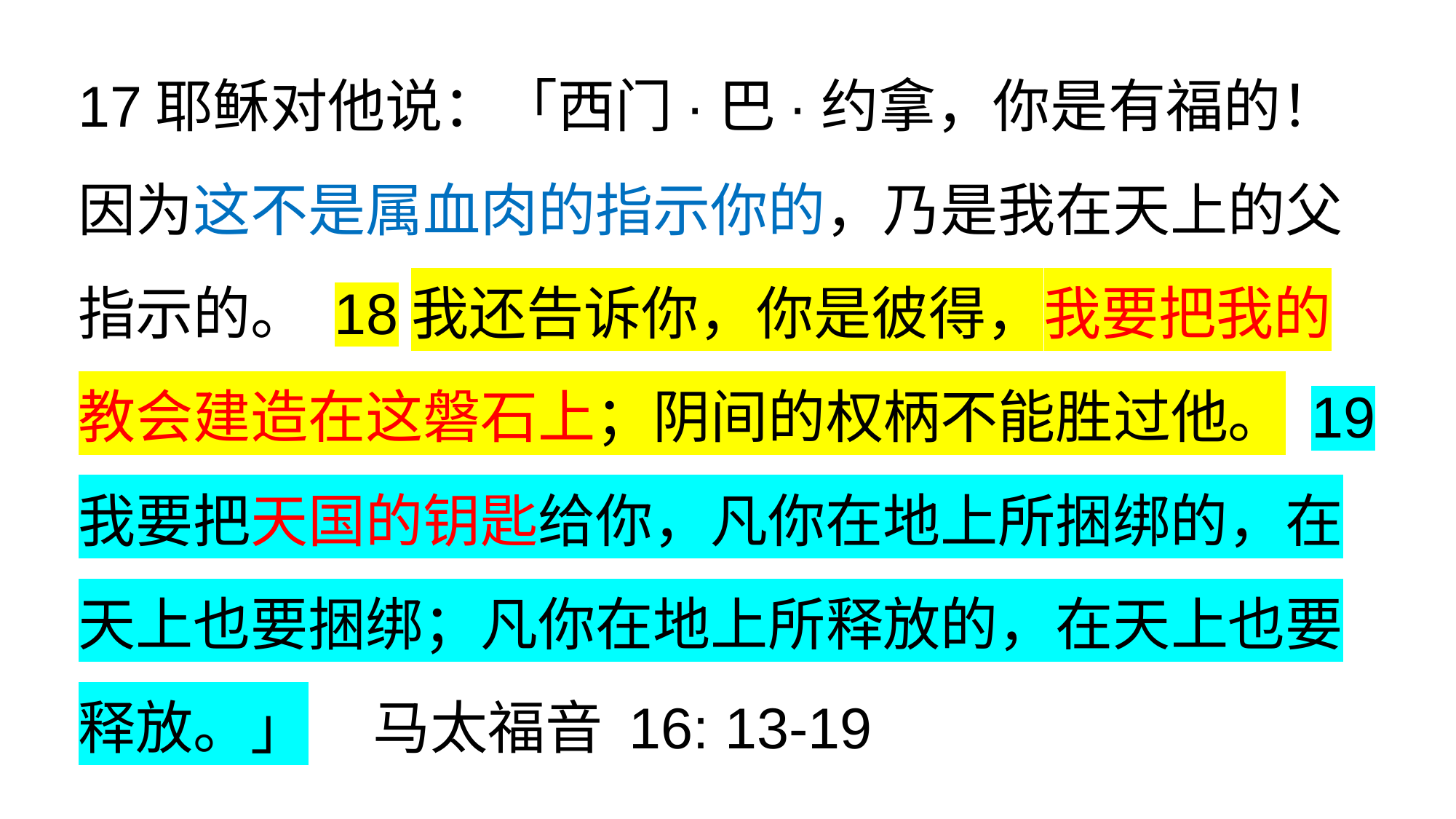

17耶稣对他说：「西门·巴·约拿，你是有福的！因为这不是属血肉的指示你的，乃是我在天上的父指示的。 18我还告诉你，你是彼得，我要把我的教会建造在这磐石上；阴间的权柄不能胜过他。 19我要把天国的钥匙给你，凡你在地上所捆绑的，在天上也要捆绑；凡你在地上所释放的，在天上也要释放。」     马太福音 16: 13-19